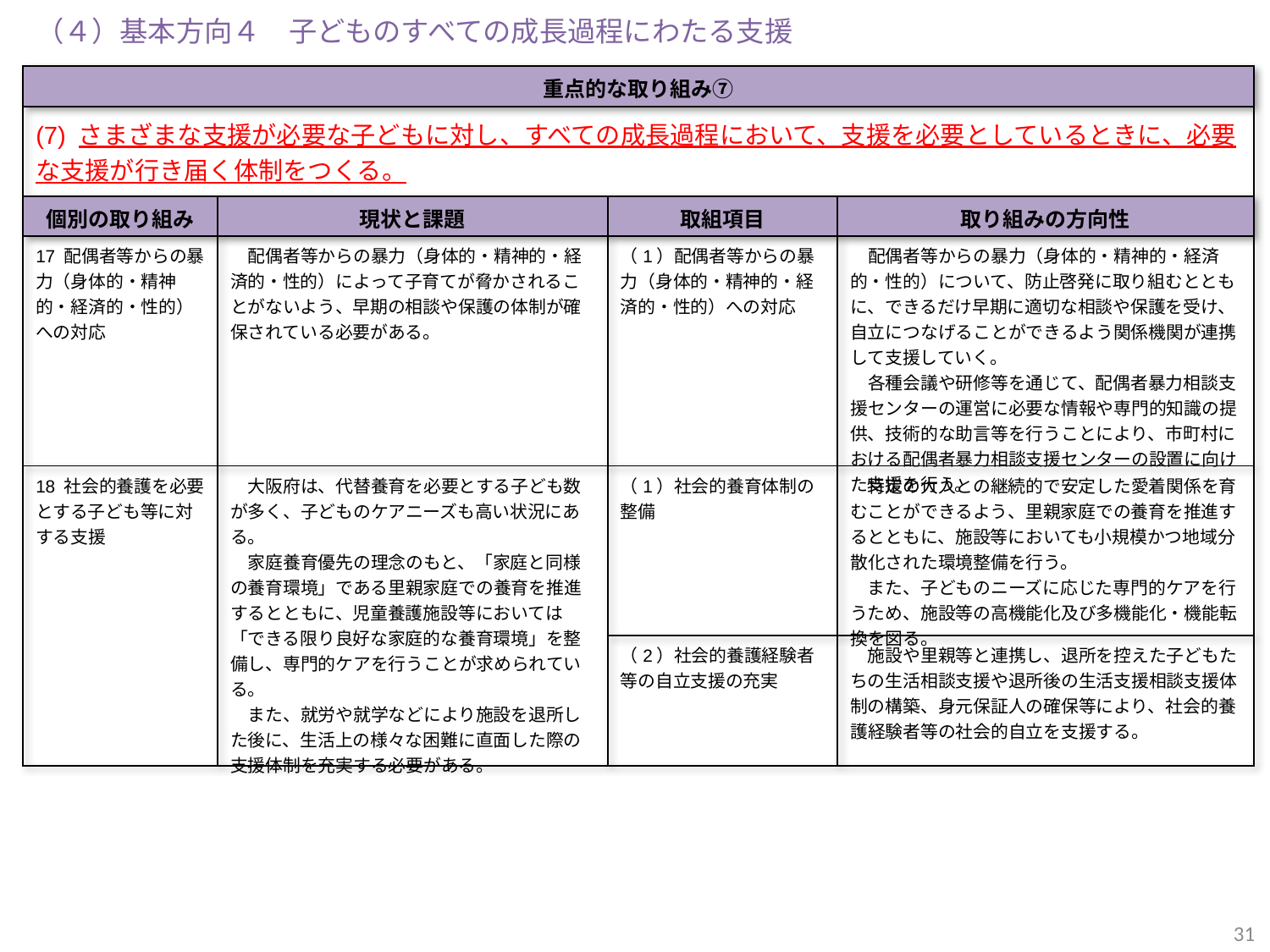

（４）基本方向４　子どものすべての成長過程にわたる支援
| 重点的な取り組み⑦ |  |  |  |
| --- | --- | --- | --- |
| (7) さまざまな支援が必要な子どもに対し、すべての成長過程において、支援を必要としているときに、必要な支援が行き届く体制をつくる。 |  |  |  |
| 個別の取り組み | 現状と課題 | 取組項目 | 取り組みの方向性 |
| 17 配偶者等からの暴力（身体的・精神的・経済的・性的）への対応 | 配偶者等からの暴力（身体的・精神的・経済的・性的）によって子育てが脅かされることがないよう、早期の相談や保護の体制が確保されている必要がある。 | （1）配偶者等からの暴力（身体的・精神的・経済的・性的）への対応 | 配偶者等からの暴力（身体的・精神的・経済的・性的）について、防止啓発に取り組むとともに、できるだけ早期に適切な相談や保護を受け、自立につなげることができるよう関係機関が連携して支援していく。 　各種会議や研修等を通じて、配偶者暴力相談支援センターの運営に必要な情報や専門的知識の提供、技術的な助言等を行うことにより、市町村における配偶者暴力相談支援センターの設置に向けた支援を行う。 |
| 18 社会的養護を必要とする子ども等に対する支援 | 大阪府は、代替養育を必要とする子ども数が多く、子どものケアニーズも高い状況にある。 　家庭養育優先の理念のもと、「家庭と同様の養育環境」である里親家庭での養育を推進するとともに、児童養護施設等においては　「できる限り良好な家庭的な養育環境」を整備し、専門的ケアを行うことが求められている。 　また、就労や就学などにより施設を退所した後に、生活上の様々な困難に直面した際の支援体制を充実する必要がある。 | （1）社会的養育体制の整備 | 特定の大人との継続的で安定した愛着関係を育むことができるよう、里親家庭での養育を推進するとともに、施設等においても小規模かつ地域分散化された環境整備を行う。 　また、子どものニーズに応じた専門的ケアを行うため、施設等の高機能化及び多機能化・機能転換を図る。 |
|  |  | （2）社会的養護経験者等の自立支援の充実 | 施設や里親等と連携し、退所を控えた子どもたちの生活相談支援や退所後の生活支援相談支援体制の構築、身元保証人の確保等により、社会的養護経験者等の社会的自立を支援する。 |
31